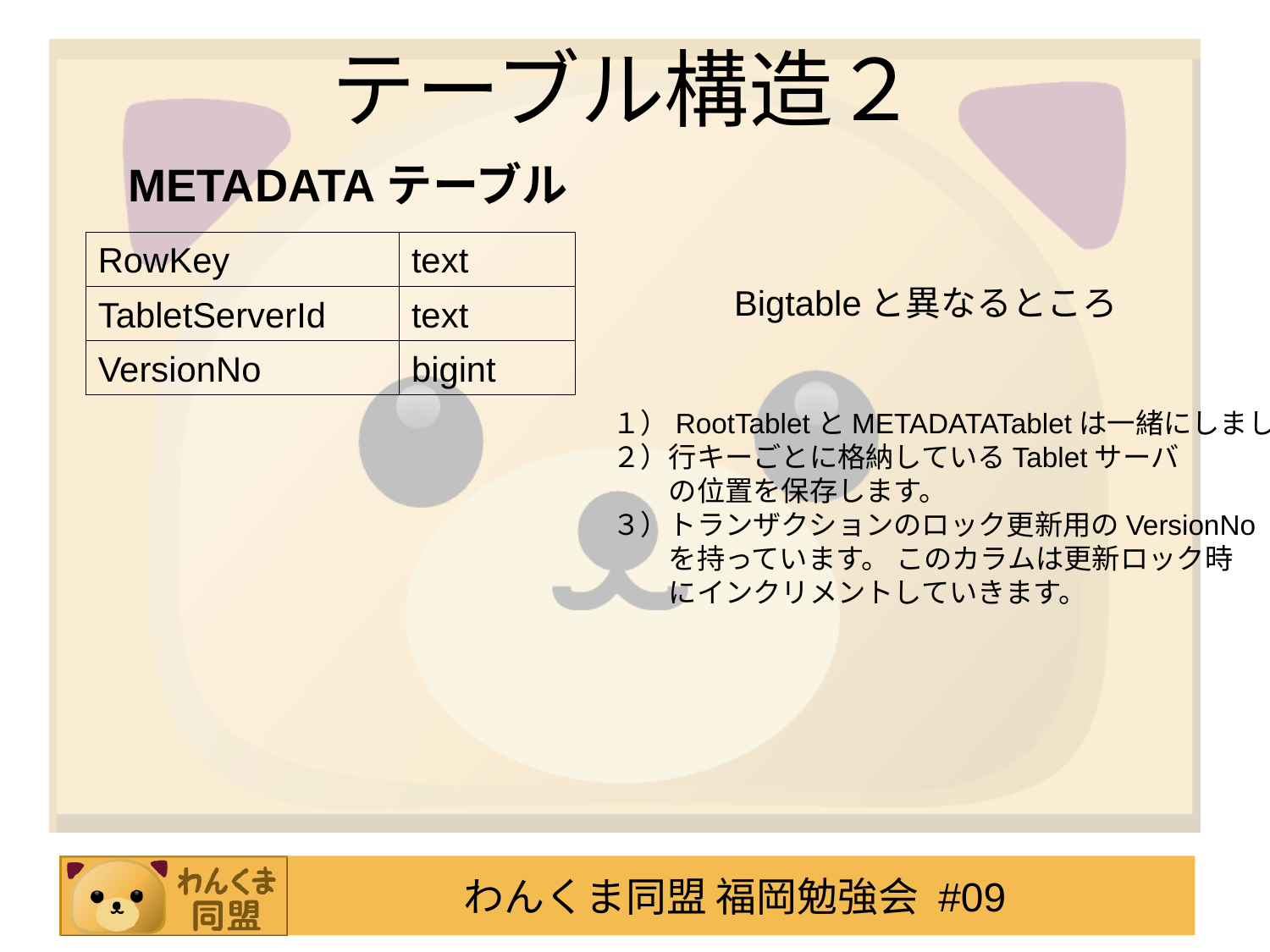

# テーブル構造２
METADATAテーブル
| RowKey | text |
| --- | --- |
| TabletServerId | text |
| VersionNo | bigint |
Bigtableと異なるところ
１）RootTabletとMETADATATabletは一緒にしました。
２）行キーごとに格納しているTabletサーバ
　　の位置を保存します。
３）トランザクションのロック更新用のVersionNo
　　を持っています。 このカラムは更新ロック時
　　にインクリメントしていきます。